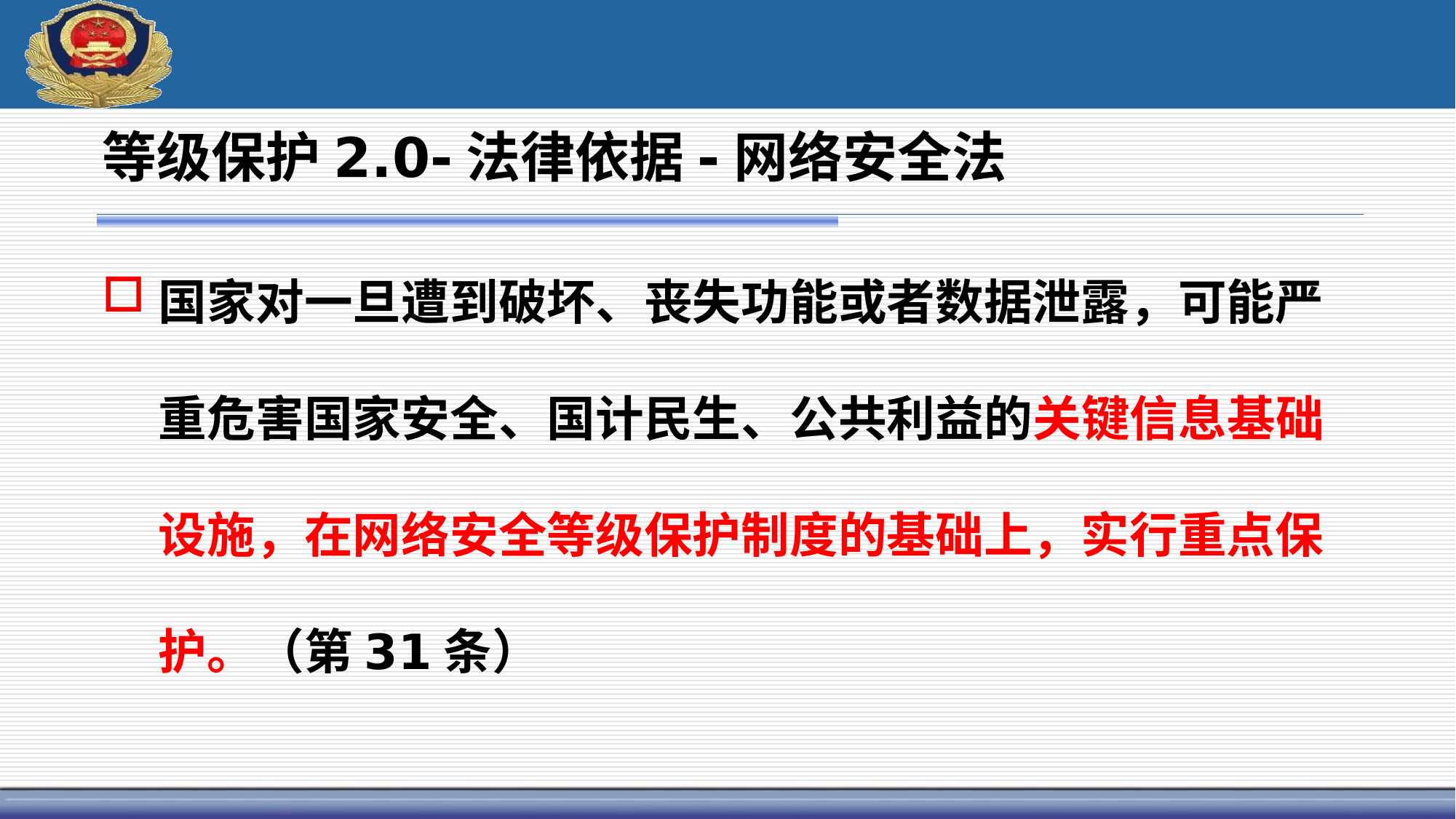

等级保护2.0-法律依据-网络安全法
国家对一旦遭到破坏、丧失功能或者数据泄露，可能严重危害国家安全、国计民生、公共利益的关键信息基础设施，在网络安全等级保护制度的基础上，实行重点保护。（第31条）
7